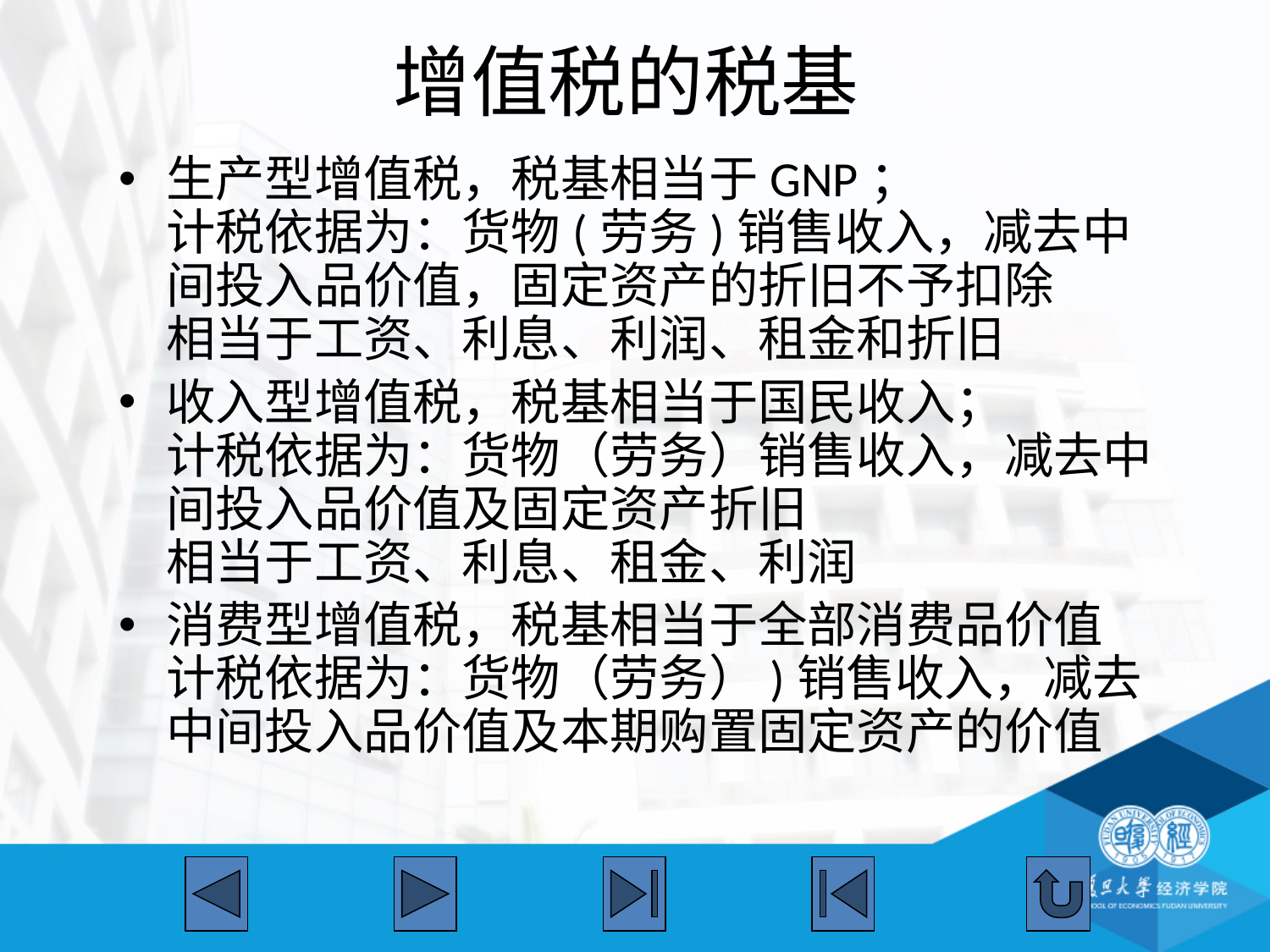

# 增值税的税基
生产型增值税，税基相当于GNP；
计税依据为：货物(劳务)销售收入，减去中间投入品价值，固定资产的折旧不予扣除
相当于工资、利息、利润、租金和折旧
收入型增值税，税基相当于国民收入；
计税依据为：货物（劳务）销售收入，减去中间投入品价值及固定资产折旧
相当于工资、利息、租金、利润
消费型增值税，税基相当于全部消费品价值
计税依据为：货物（劳务）)销售收入，减去中间投入品价值及本期购置固定资产的价值